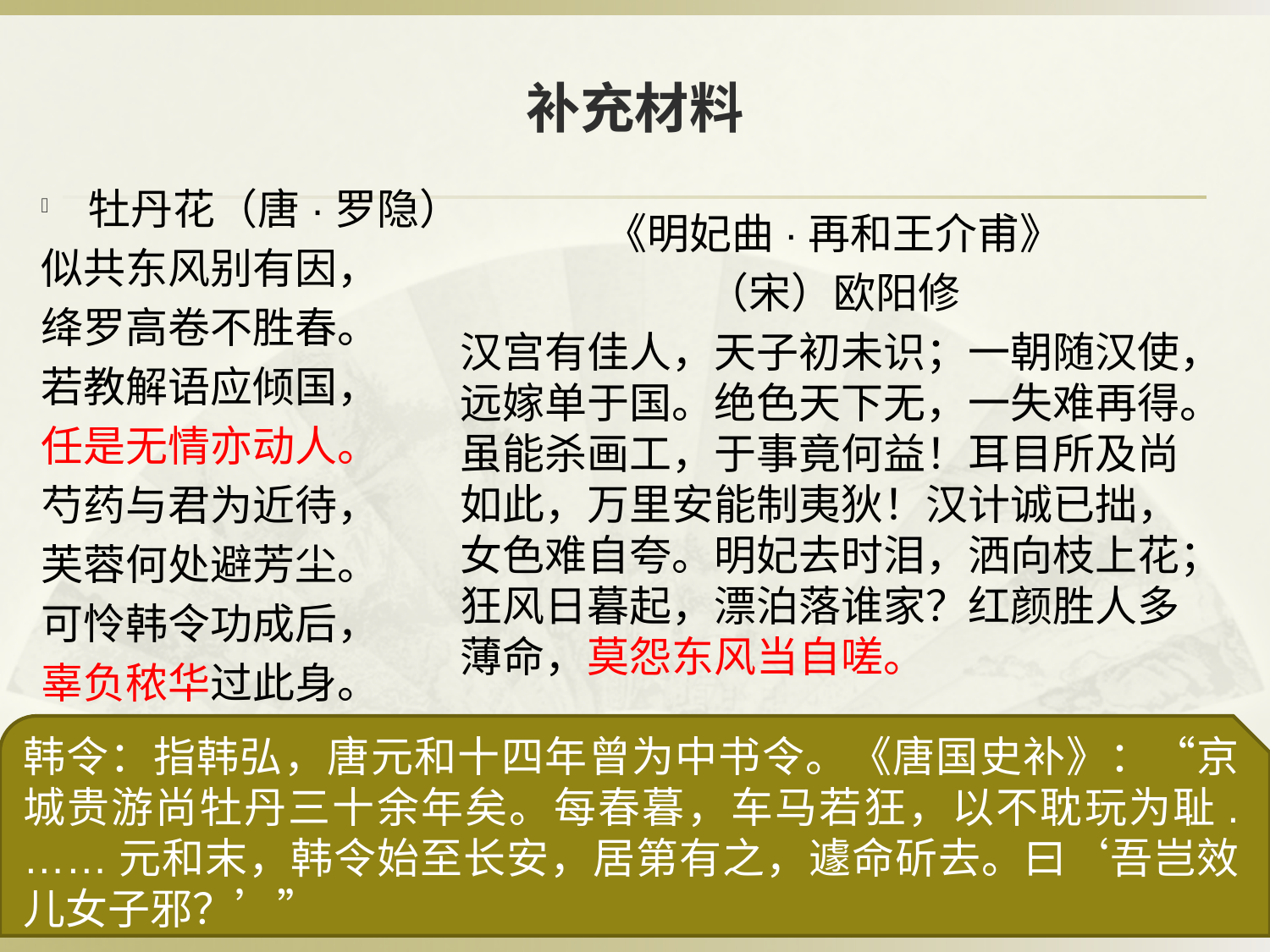

# 补充材料
牡丹花（唐·罗隐）
似共东风别有因，
绛罗高卷不胜春。
若教解语应倾国，
任是无情亦动人。
芍药与君为近待，
芙蓉何处避芳尘。
可怜韩令功成后，
辜负秾华过此身。
《明妃曲·再和王介甫》
（宋）欧阳修
汉宫有佳人，天子初未识；一朝随汉使，远嫁单于国。绝色天下无，一失难再得。虽能杀画工，于事竟何益！耳目所及尚如此，万里安能制夷狄！汉计诚已拙，女色难自夸。明妃去时泪，洒向枝上花；狂风日暮起，漂泊落谁家？红颜胜人多薄命，莫怨东风当自嗟。
韩令：指韩弘，唐元和十四年曾为中书令。《唐国史补》：“京城贵游尚牡丹三十余年矣。每春暮，车马若狂，以不耽玩为耻.……元和末，韩令始至长安，居第有之，遽命斫去。曰‘吾岂效儿女子邪？’”